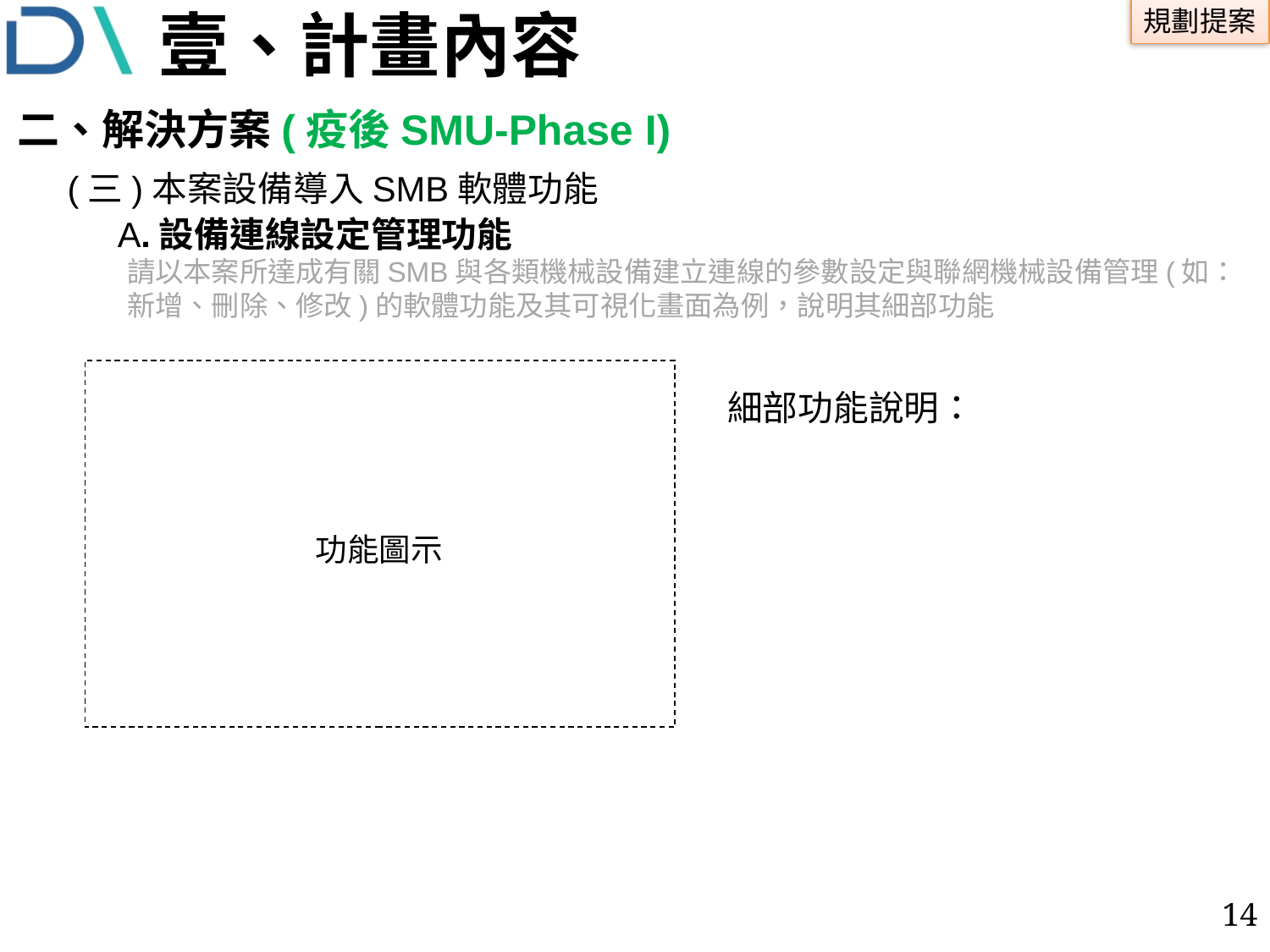

# 壹、計畫內容
二、解決方案(疫後SMU-Phase I)

(三)本案設備導入SMB軟體功能
A.設備連線設定管理功能
請以本案所達成有關SMB與各類機械設備建立連線的參數設定與聯網機械設備管理(如：新增、刪除、修改)的軟體功能及其可視化畫面為例，說明其細部功能

功能圖示
細部功能說明：
14